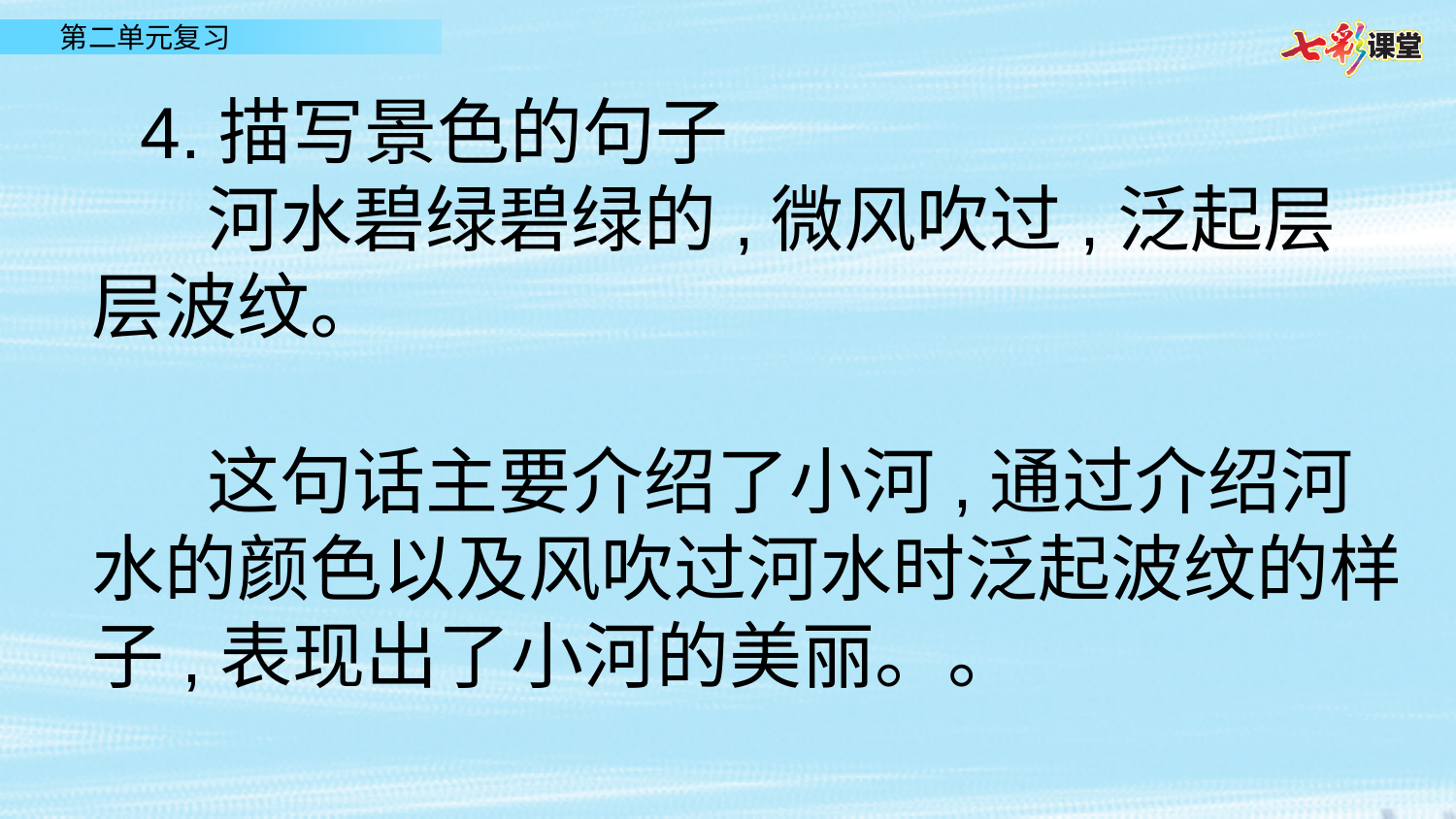

4.描写景色的句子
   河水碧绿碧绿的,微风吹过,泛起层层波纹。

   这句话主要介绍了小河,通过介绍河水的颜色以及风吹过河水时泛起波纹的样子,表现出了小河的美丽。。